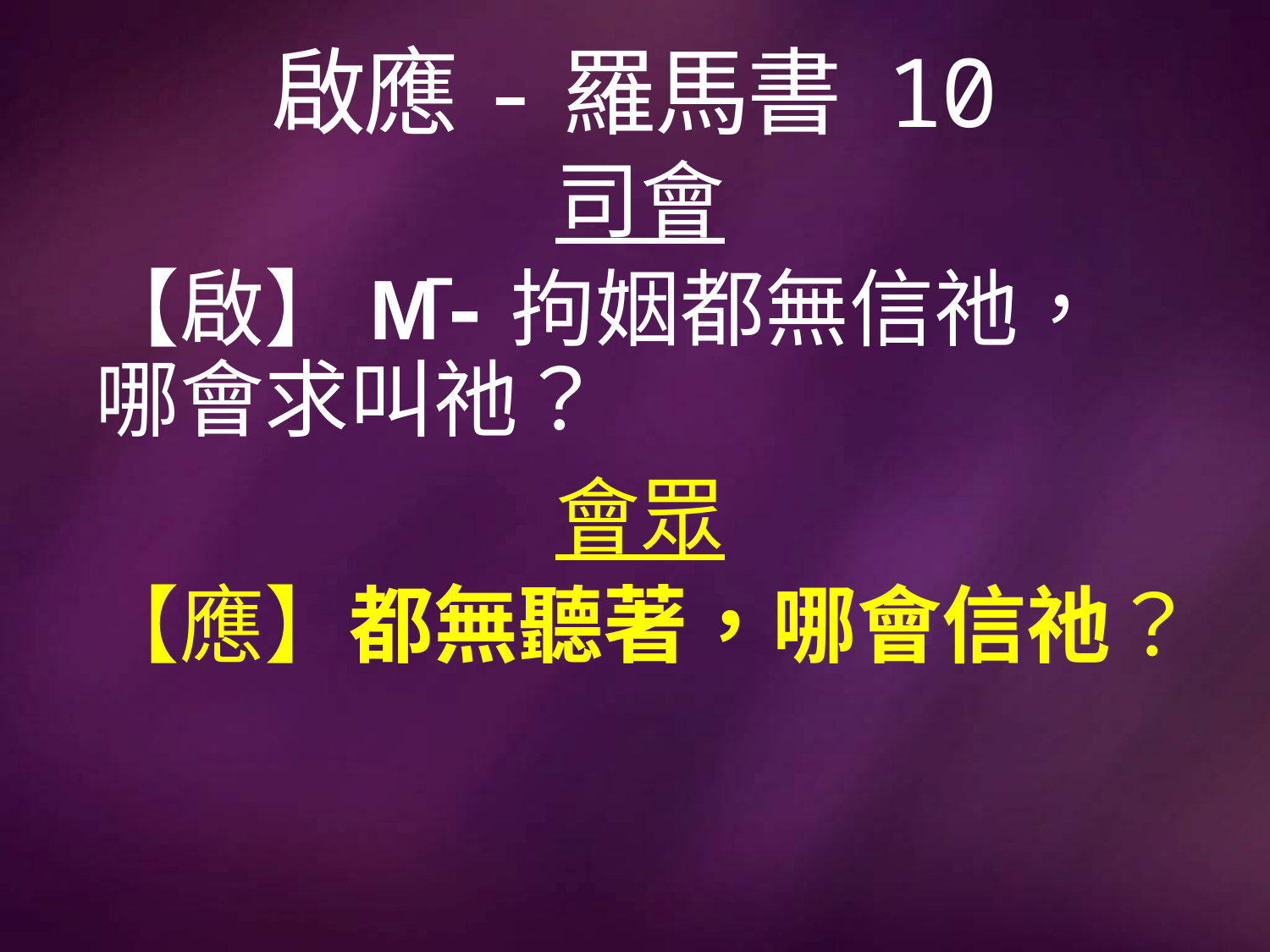

# 啟應-羅馬書 10
司會
【啟】M̄-拘姻都無信祂，哪會求叫祂？

會眾
【應】都無聽著，哪會信祂？